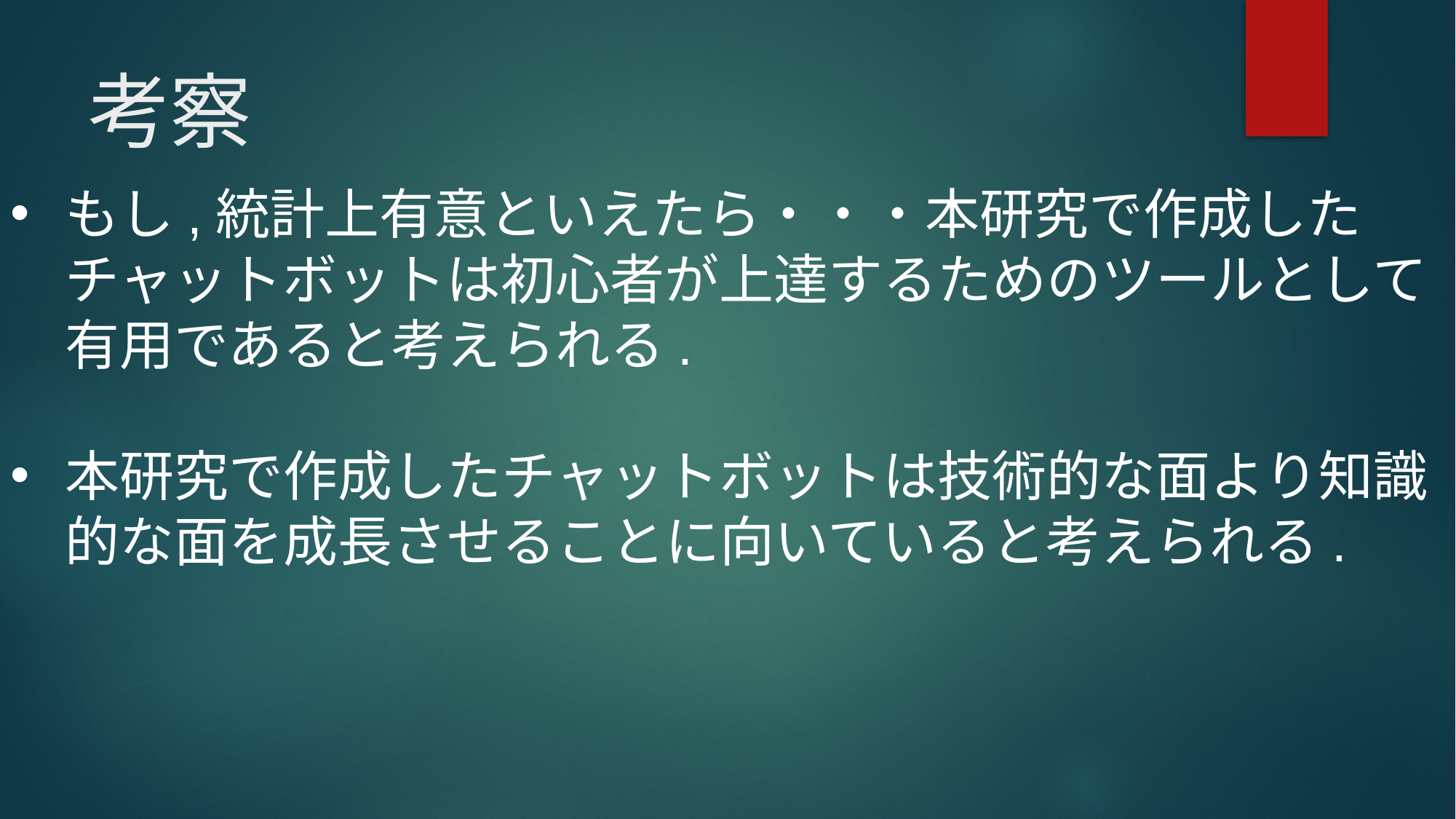

# 考察
もし,統計上有意といえたら・・・本研究で作成したチャットボットは初心者が上達するためのツールとして有用であると考えられる.

本研究で作成したチャットボットは技術的な面より知識的な面を成長させることに向いていると考えられる.